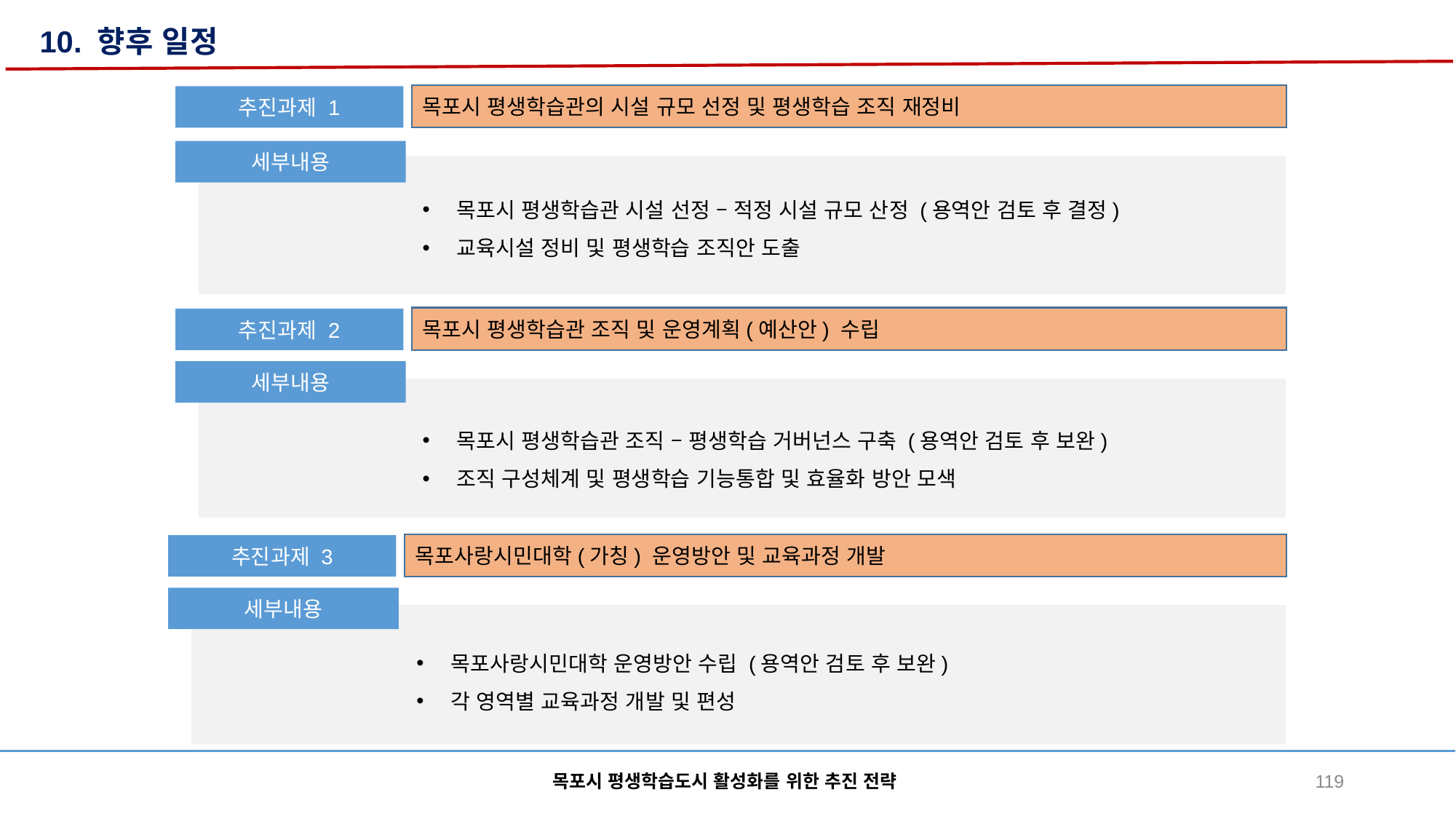

10. 향후 일정
목포시 평생학습관의 시설 규모 선정 및 평생학습 조직 재정비
추진과제 1
세부내용

목포시 평생학습관 시설 선정 – 적정 시설 규모 산정 (용역안 검토 후 결정)
교육시설 정비 및 평생학습 조직안 도출
목포시 평생학습관 조직 및 운영계획(예산안) 수립
추진과제 2
세부내용

목포시 평생학습관 조직 – 평생학습 거버넌스 구축 (용역안 검토 후 보완)
조직 구성체계 및 평생학습 기능통합 및 효율화 방안 모색
목포사랑시민대학(가칭) 운영방안 및 교육과정 개발
추진과제 3
세부내용

목포사랑시민대학 운영방안 수립 (용역안 검토 후 보완)
각 영역별 교육과정 개발 및 편성
목포시 평생학습도시 활성화를 위한 추진 전략
119